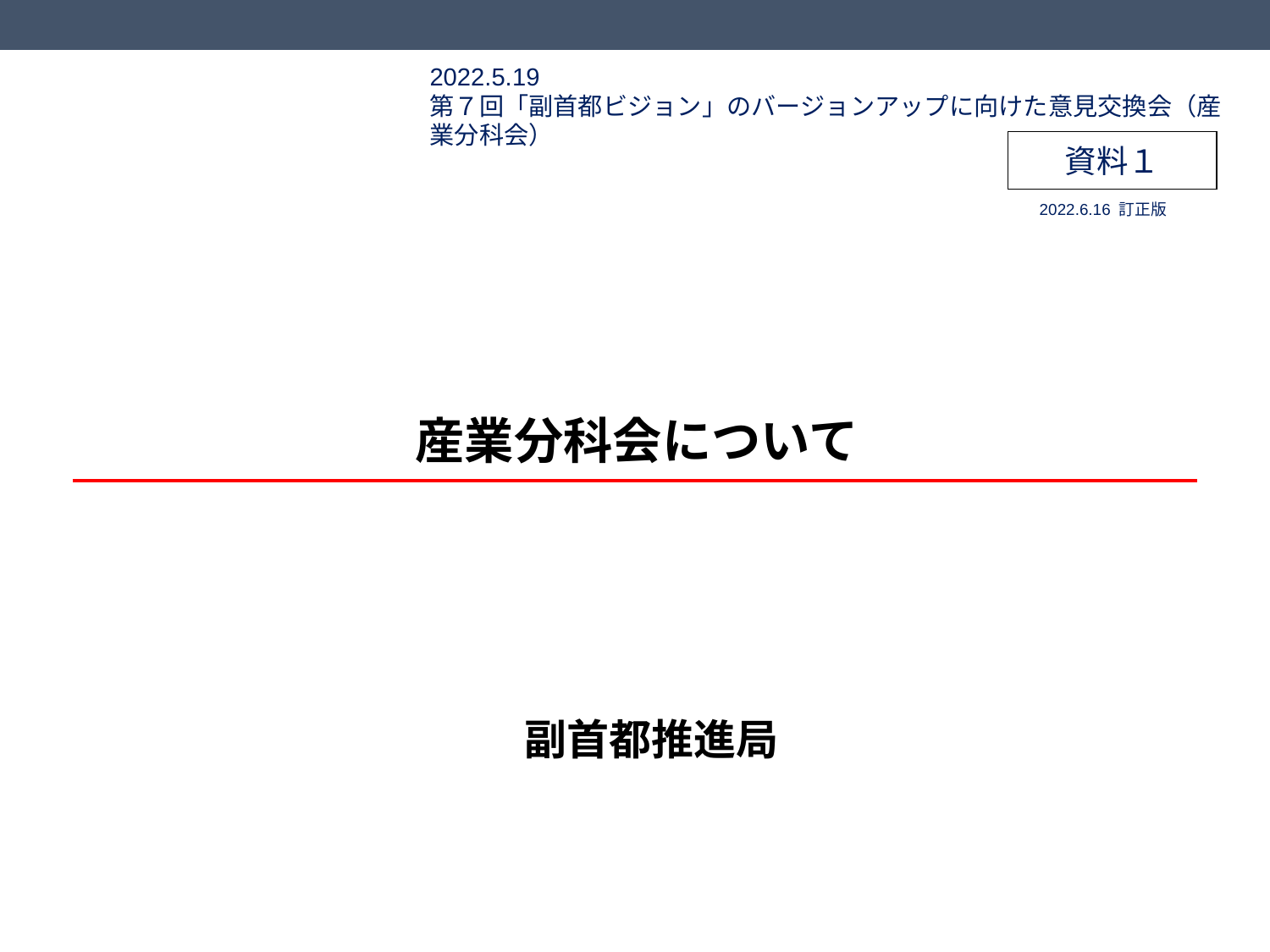

2022.5.19
第７回「副首都ビジョン」のバージョンアップに向けた意見交換会（産業分科会）
資料１
2022.6.16 訂正版
# 産業分科会について

副首都推進局